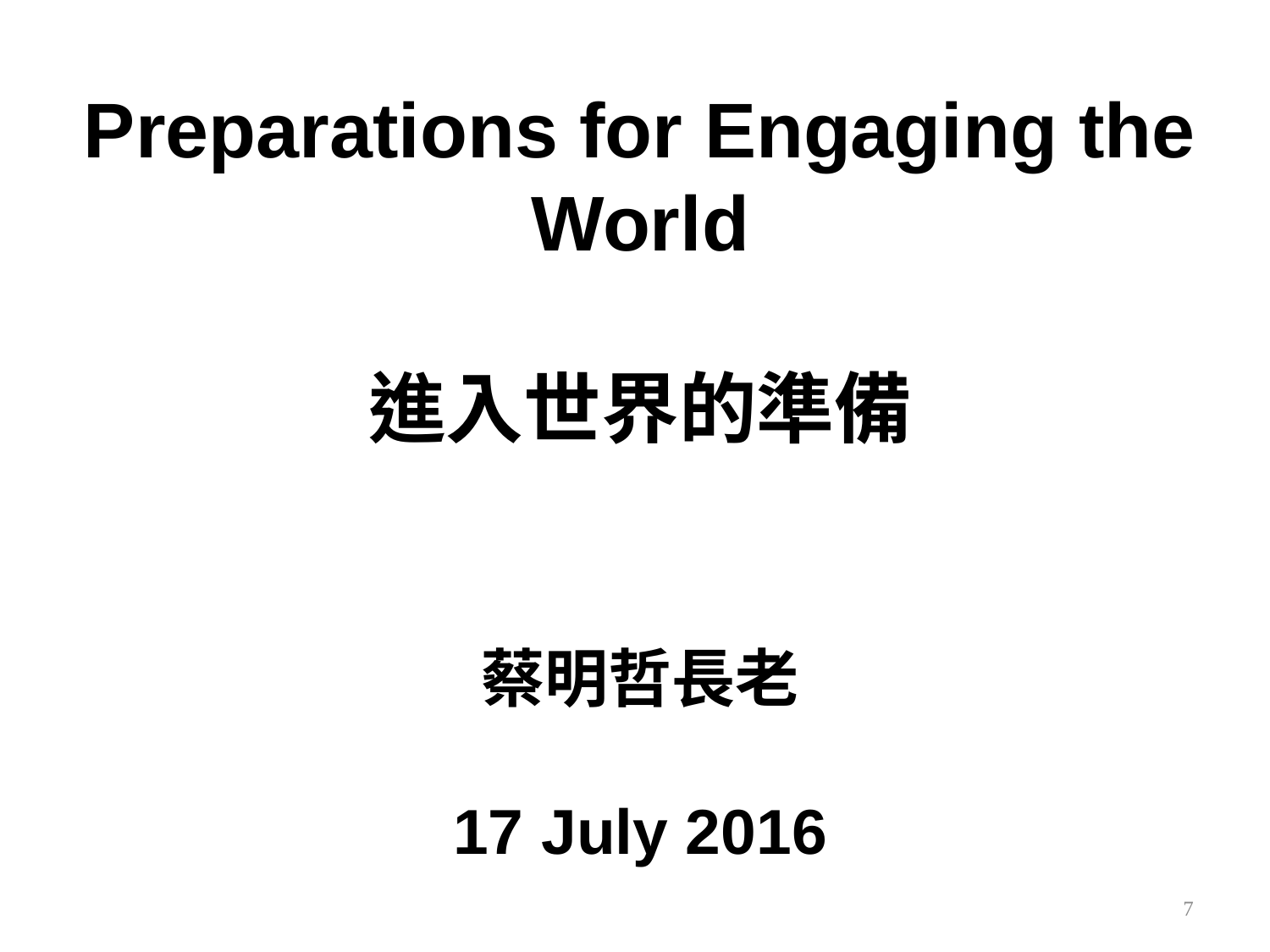

Preparations for Engaging the World

進入世界的準備

蔡明哲長老

17 July 2016

7